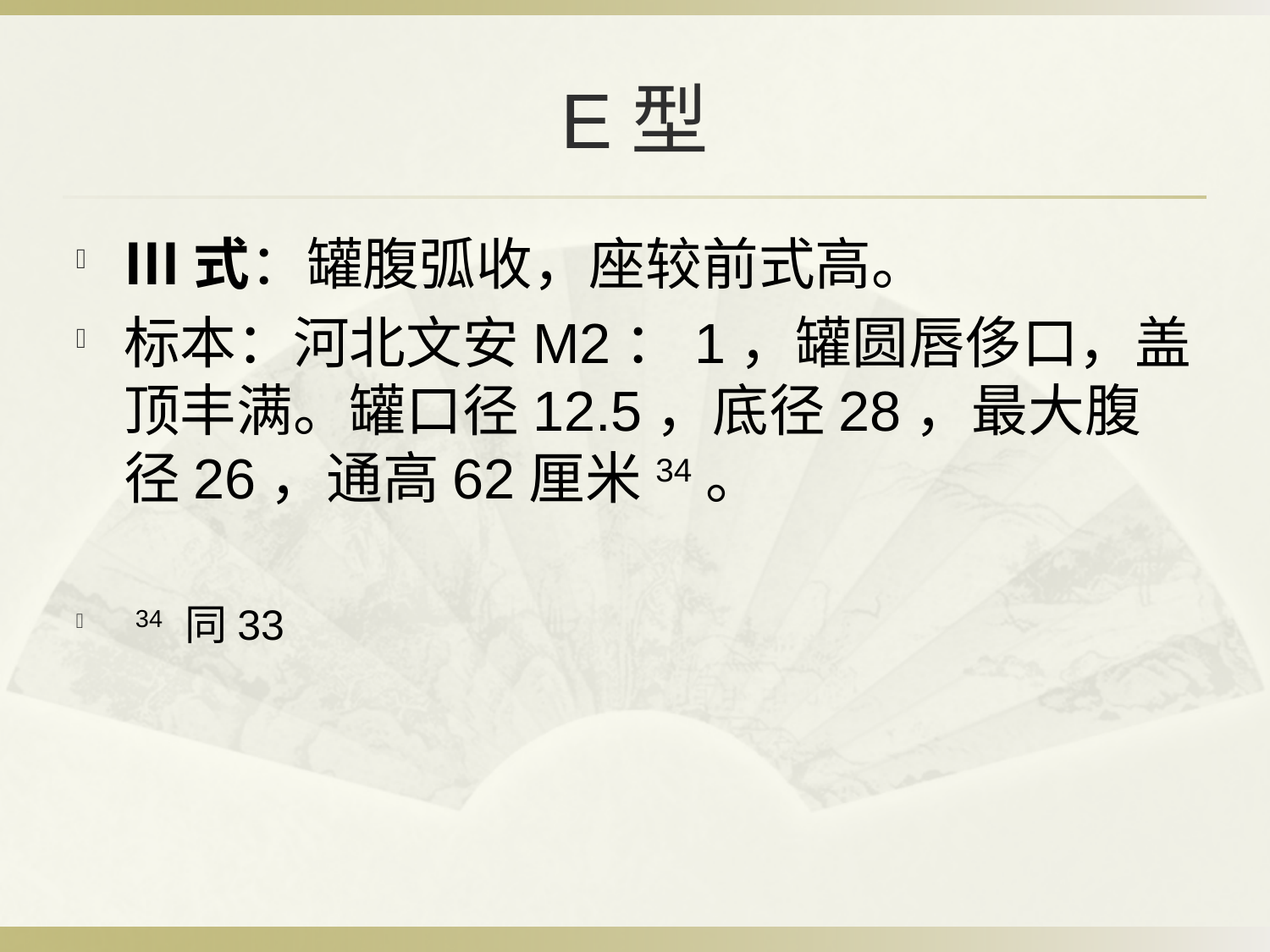

# E型
Ⅲ式：罐腹弧收，座较前式高。
标本：河北文安M2：1，罐圆唇侈口，盖顶丰满。罐口径12.5，底径28，最大腹径26，通高62厘米34。

 34 同33